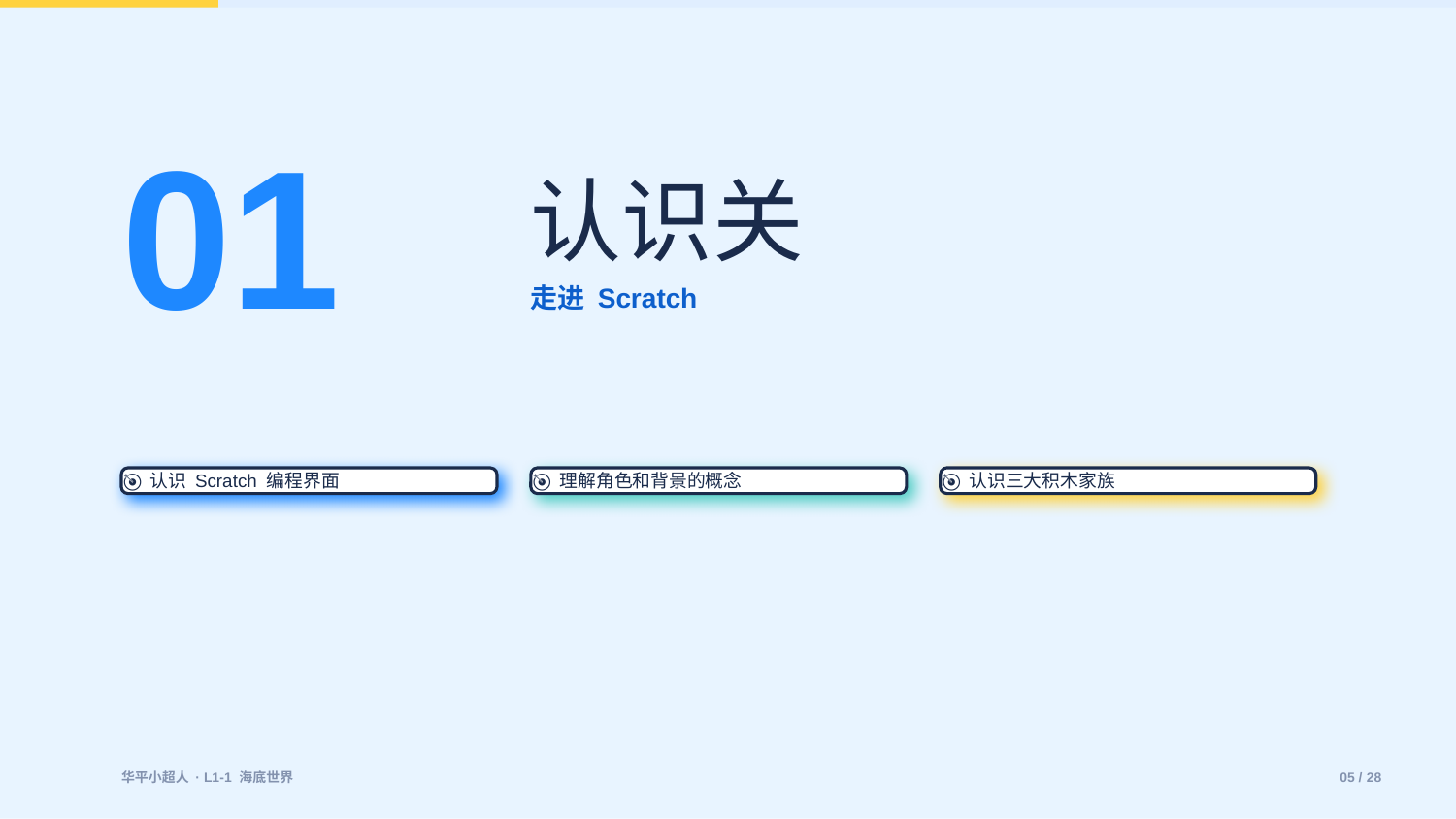

01
认识关
走进 Scratch
🎯 认识 Scratch 编程界面
🎯 理解角色和背景的概念
🎯 认识三大积木家族
华平小超人 · L1-1 海底世界
05 / 28